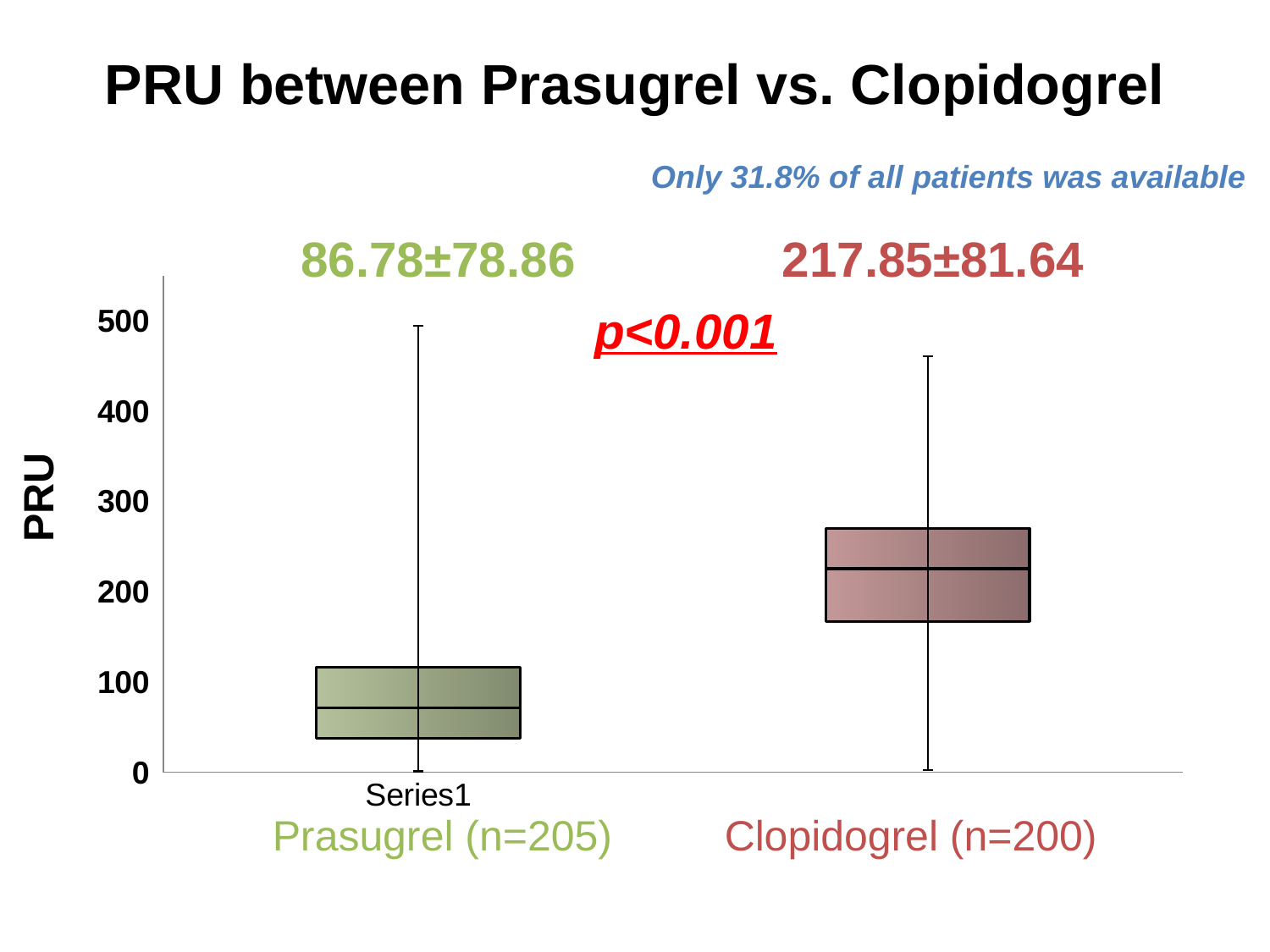

# PRU between Prasugrel vs. Clopidogrel
Only 31.8% of all patients was available
| 86.78±78.86 | 217.85±81.64 |
| --- | --- |
| p<0.001 |  |

### Chart

| Category | 1분위 | 중간 | 3분위 |
|---|---|---|---|
|  | 38.0 | 33.0 | 45.0 |
|  | 167.0 | 58.5 | 44.75 |
PRU
| Prasugrel (n=205) | Clopidogrel (n=200) |
| --- | --- |